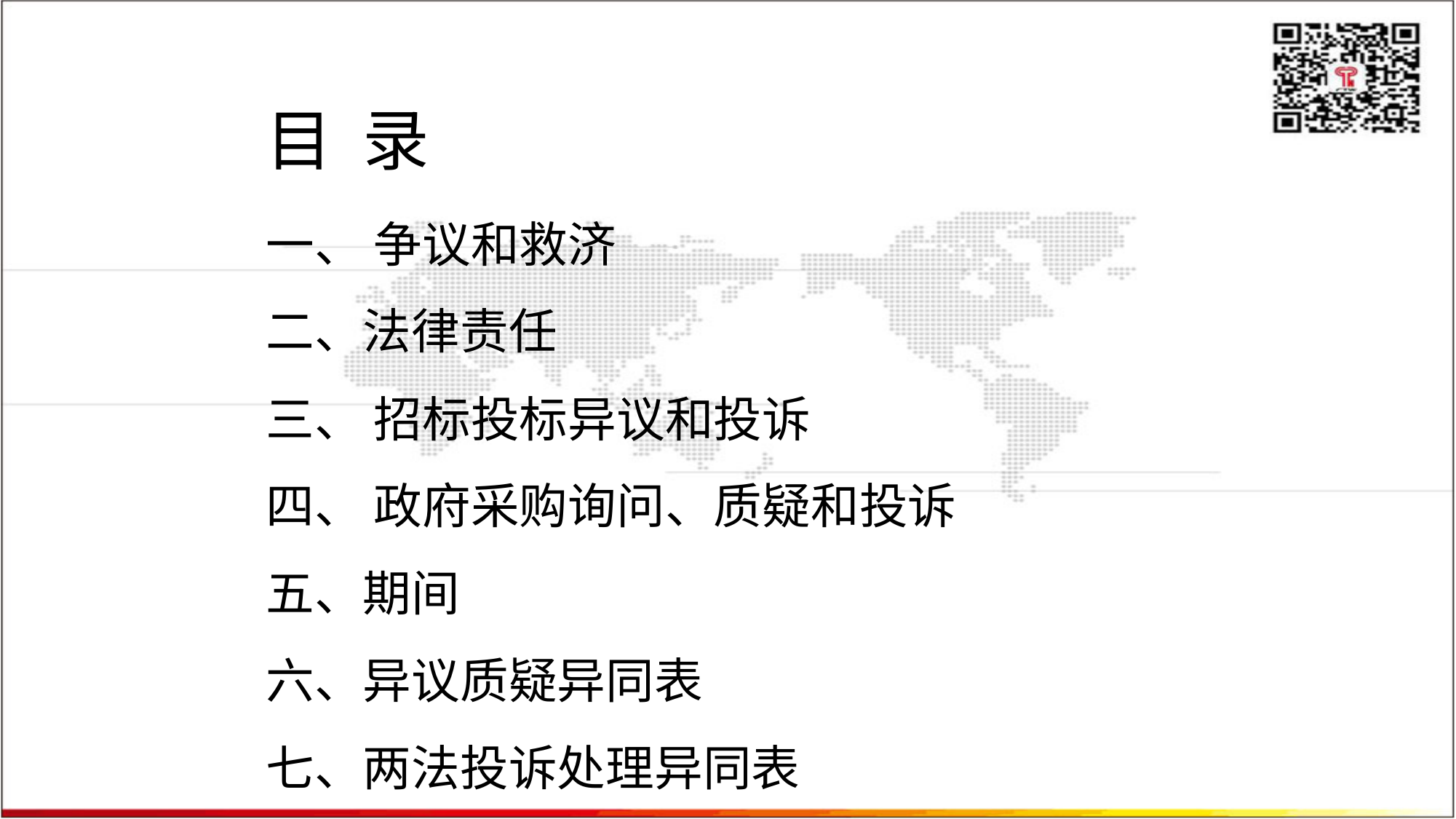

目  录
一、 争议和救济
二、法律责任
三、 招标投标异议和投诉
四、 政府采购询问、质疑和投诉
五、期间
六、异议质疑异同表
七、两法投诉处理异同表